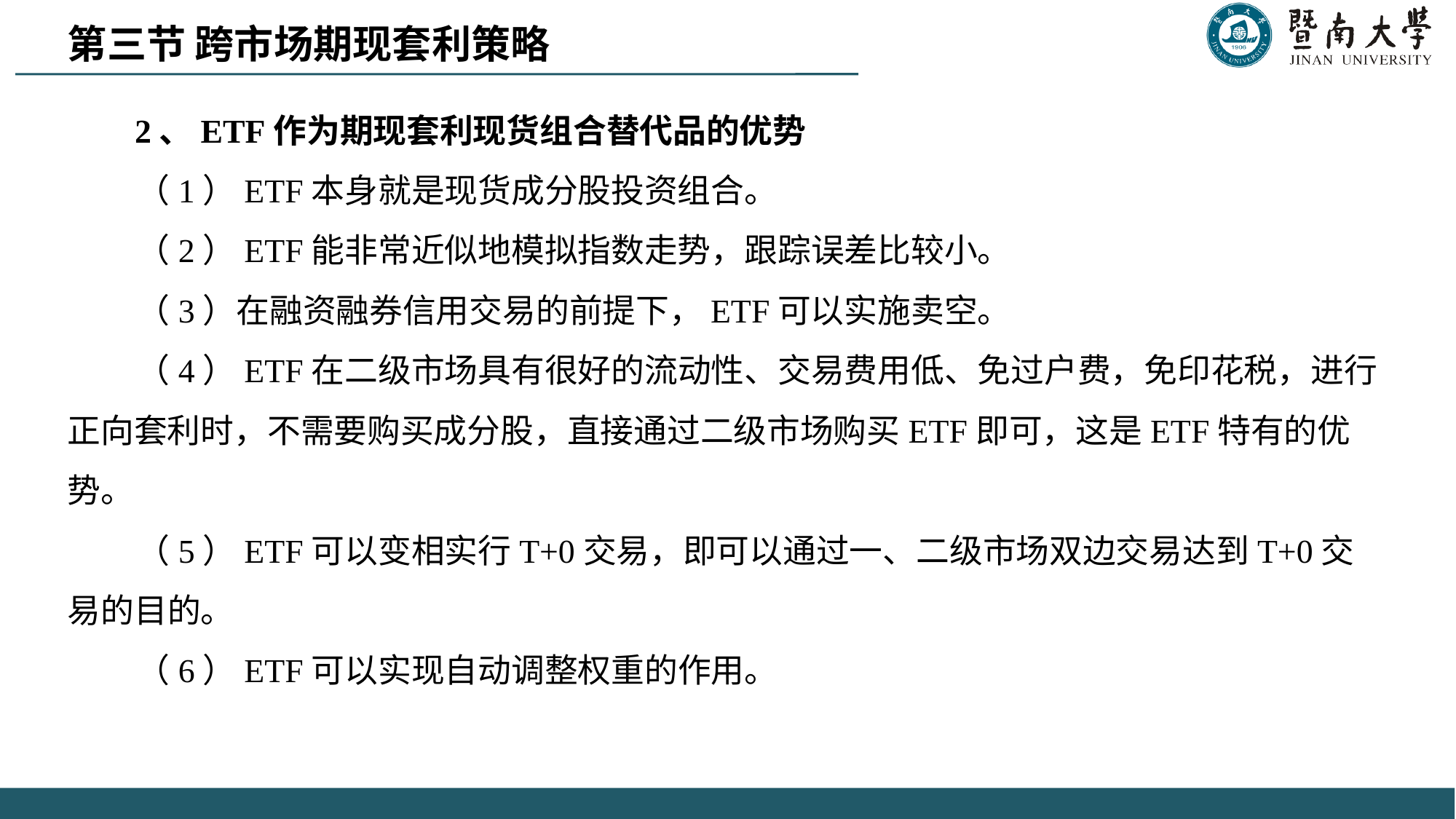

第三节 跨市场期现套利策略
        2、ETF作为期现套利现货组合替代品的优势
        （1）ETF本身就是现货成分股投资组合。
        （2）ETF能非常近似地模拟指数走势，跟踪误差比较小。
        （3）在融资融券信用交易的前提下，ETF可以实施卖空。
        （4）ETF在二级市场具有很好的流动性、交易费用低、免过户费，免印花税，进行正向套利时，不需要购买成分股，直接通过二级市场购买ETF即可，这是ETF特有的优势。
        （5）ETF可以变相实行T+0交易，即可以通过一、二级市场双边交易达到T+0交易的目的。
        （6）ETF可以实现自动调整权重的作用。